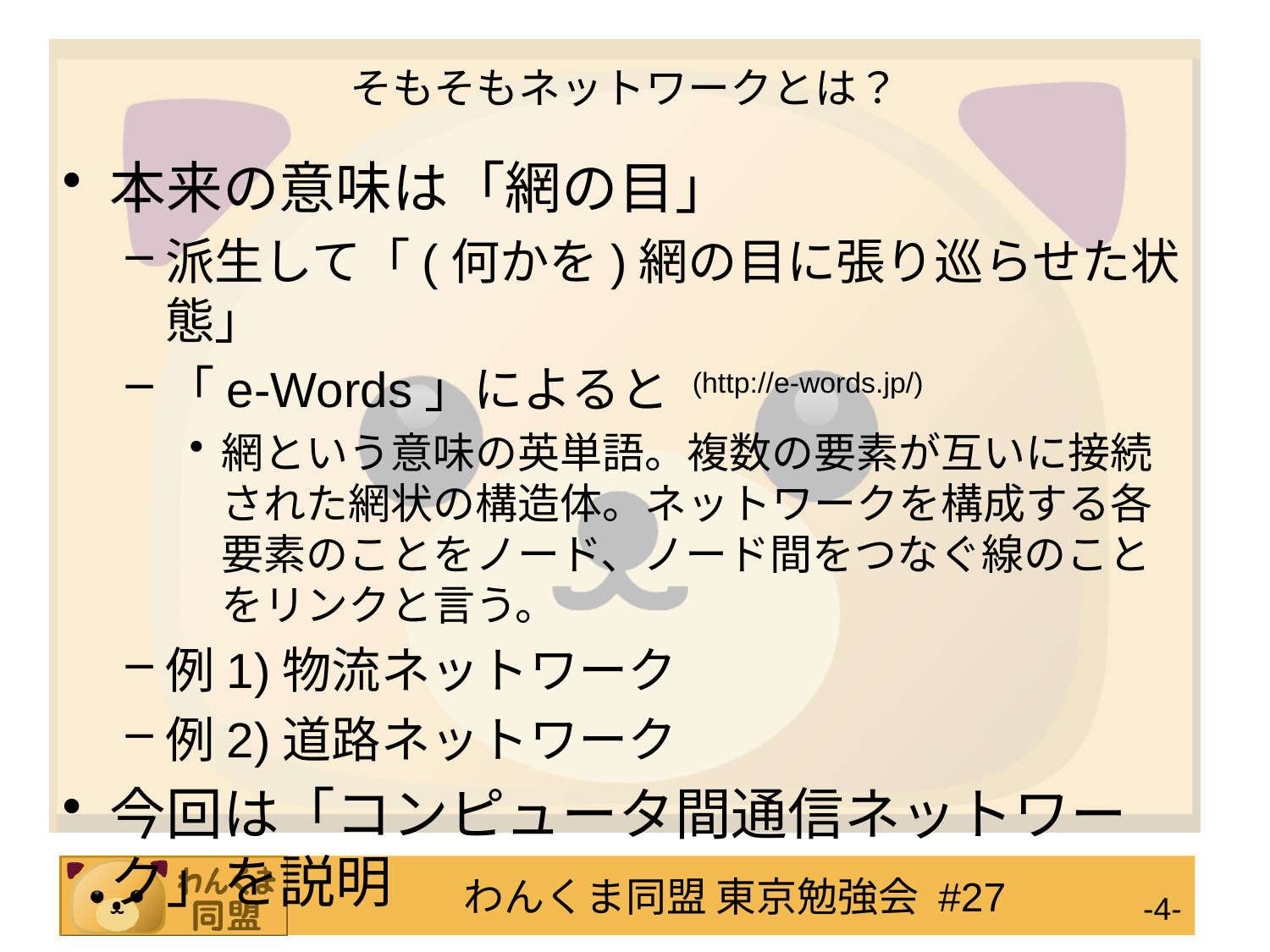

# そもそもネットワークとは？
本来の意味は「網の目」
派生して「(何かを)網の目に張り巡らせた状態」
「e-Words」によると (http://e-words.jp/)
網という意味の英単語。複数の要素が互いに接続された網状の構造体。ネットワークを構成する各要素のことをノード、ノード間をつなぐ線のことをリンクと言う。
例1)物流ネットワーク
例2)道路ネットワーク
今回は「コンピュータ間通信ネットワーク」を説明